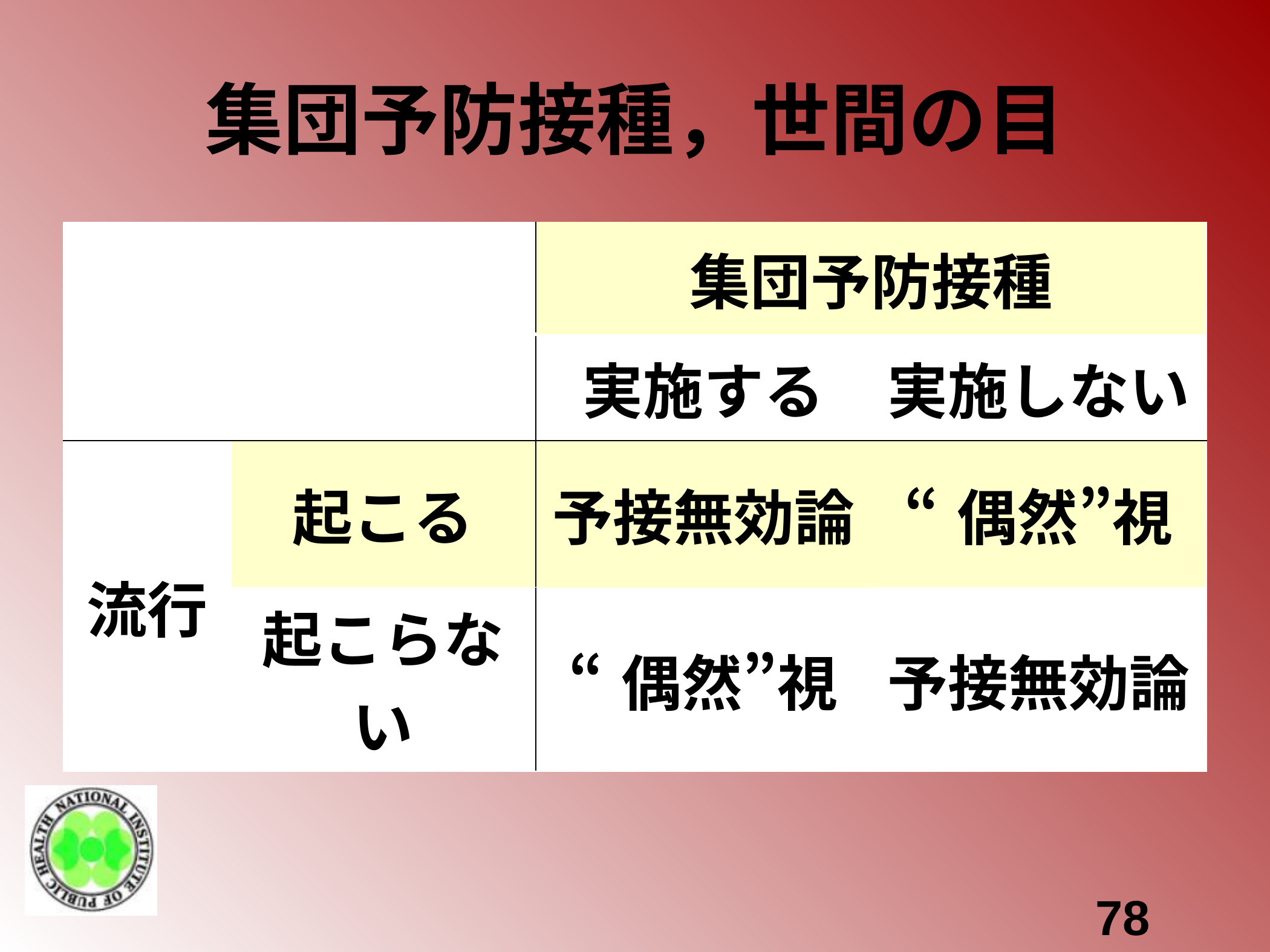

# 集団予防接種，世間の目
|  |  | 集団予防接種 |  |
| --- | --- | --- | --- |
|  |  | 実施する | 実施しない |
| 流行 | 起こる | 予接無効論 | “偶然”視 |
|  | 起こらない | “偶然”視 | 予接無効論 |